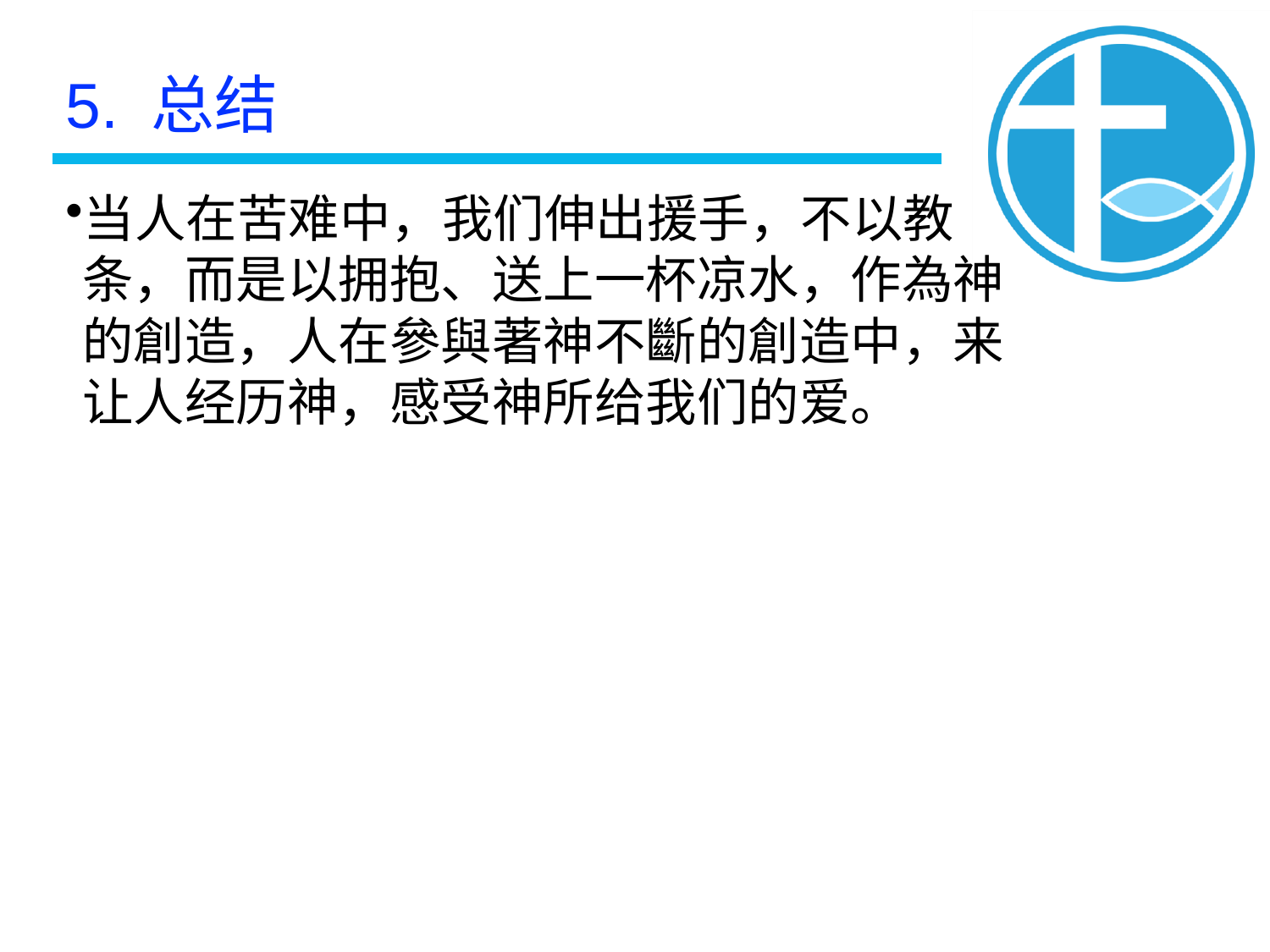

5. 总结
当人在苦难中，我们伸出援手，不以教条，而是以拥抱、送上一杯凉水，作為神的創造，人在參與著神不斷的創造中，来让人经历神，感受神所给我们的爱。